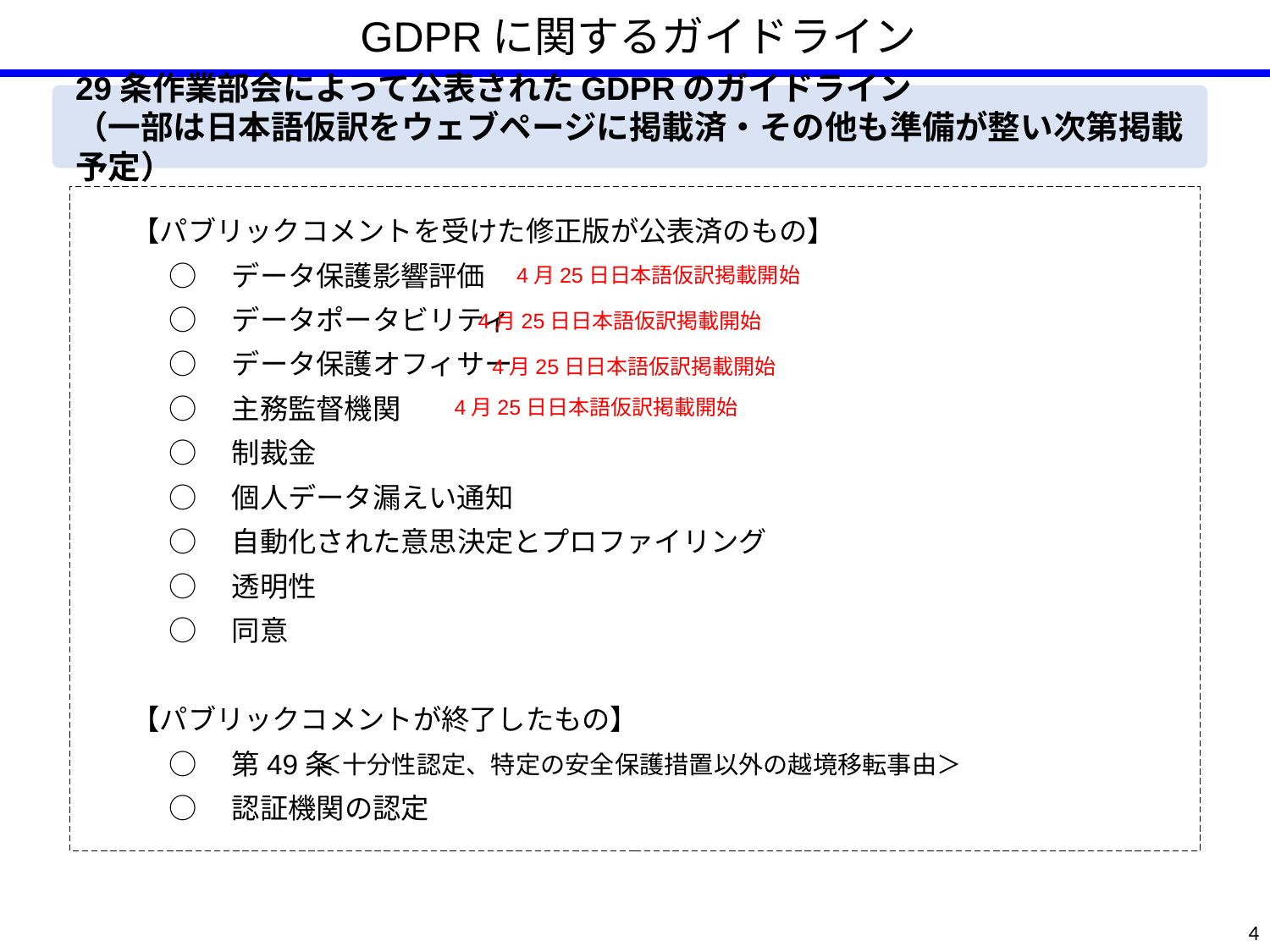

GDPRに関するガイドライン

29条作業部会によって公表されたGDPRのガイドライン
（一部は日本語仮訳をウェブページに掲載済・その他も準備が整い次第掲載予定）
【パブリックコメントを受けた修正版が公表済のもの】
○　データ保護影響評価
○　データポータビリティ
○　データ保護オフィサー
○　主務監督機関
○　制裁金
○　個人データ漏えい通知
○　自動化された意思決定とプロファイリング
○　透明性
○　同意

【パブリックコメントが終了したもの】
○　第49条
○　認証機関の認定
4月25日日本語仮訳掲載開始
4月25日日本語仮訳掲載開始
4月25日日本語仮訳掲載開始
4月25日日本語仮訳掲載開始
＜十分性認定、特定の安全保護措置以外の越境移転事由＞
4